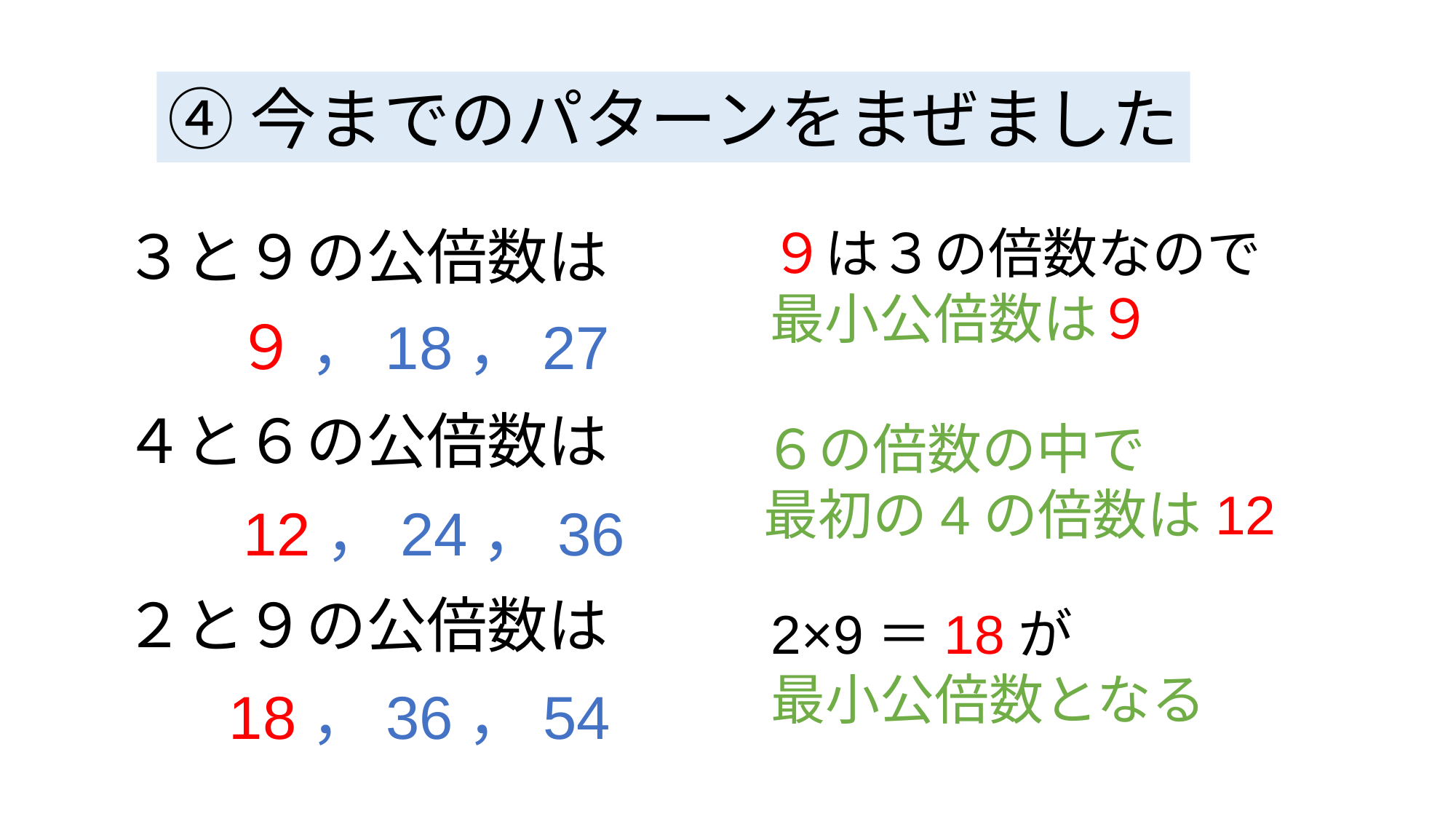

④今までのパターンをまぜました
３と９の公倍数は
９は３の倍数なので
最小公倍数は９
９ ，18，27
４と６の公倍数は
６の倍数の中で
最初の4の倍数は12
12，24，36
２と９の公倍数は
2×9＝18が
最小公倍数となる
18，36，54